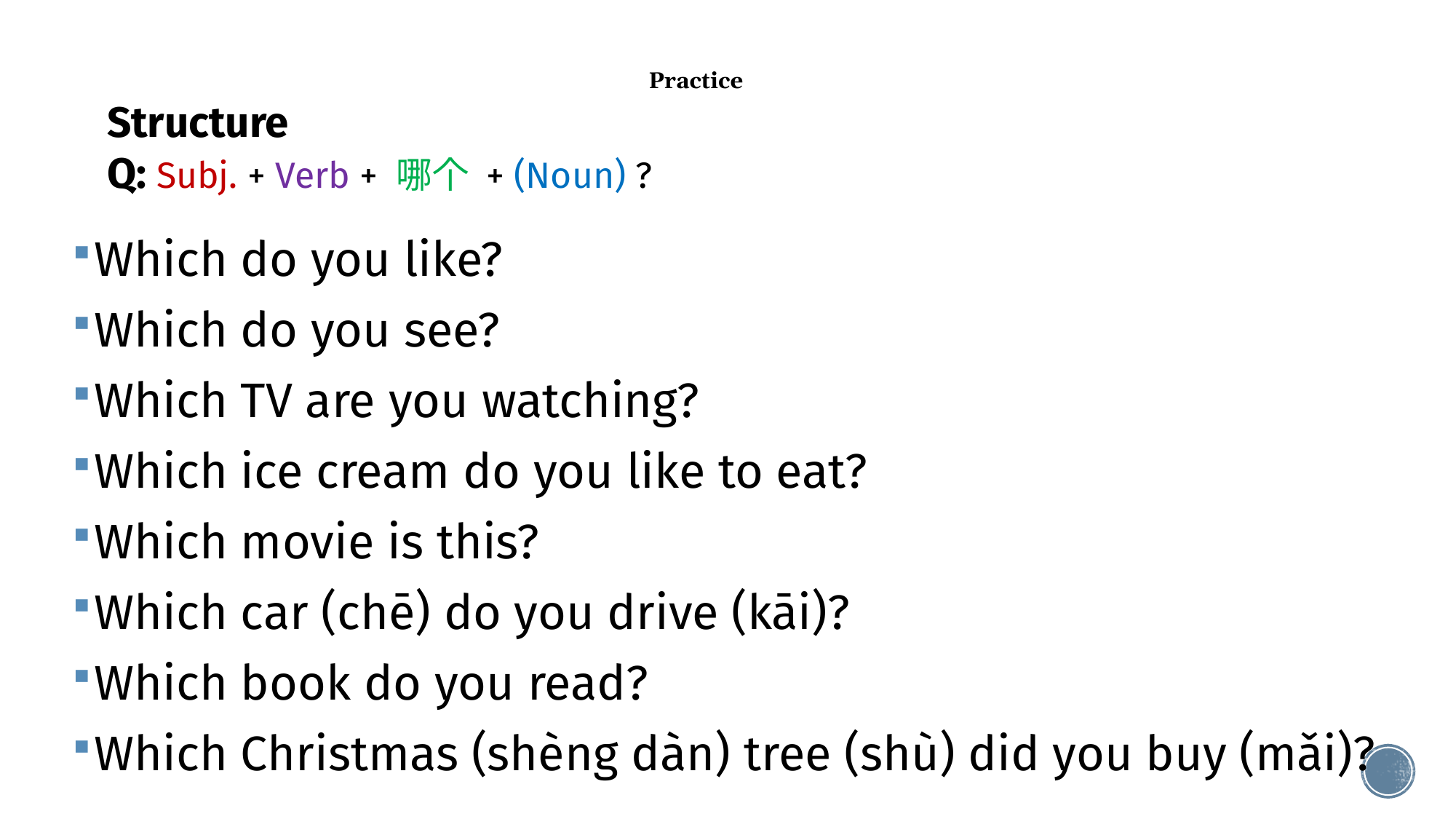

# Practice
Structure
Q: Subj. + Verb + 哪个 + (Noun) ?
Which do you like?
Which do you see?
Which TV are you watching?
Which ice cream do you like to eat?
Which movie is this?
Which car (chē) do you drive (kāi)?
Which book do you read?
Which Christmas (shèng dàn) tree (shù) did you buy (mǎi)?